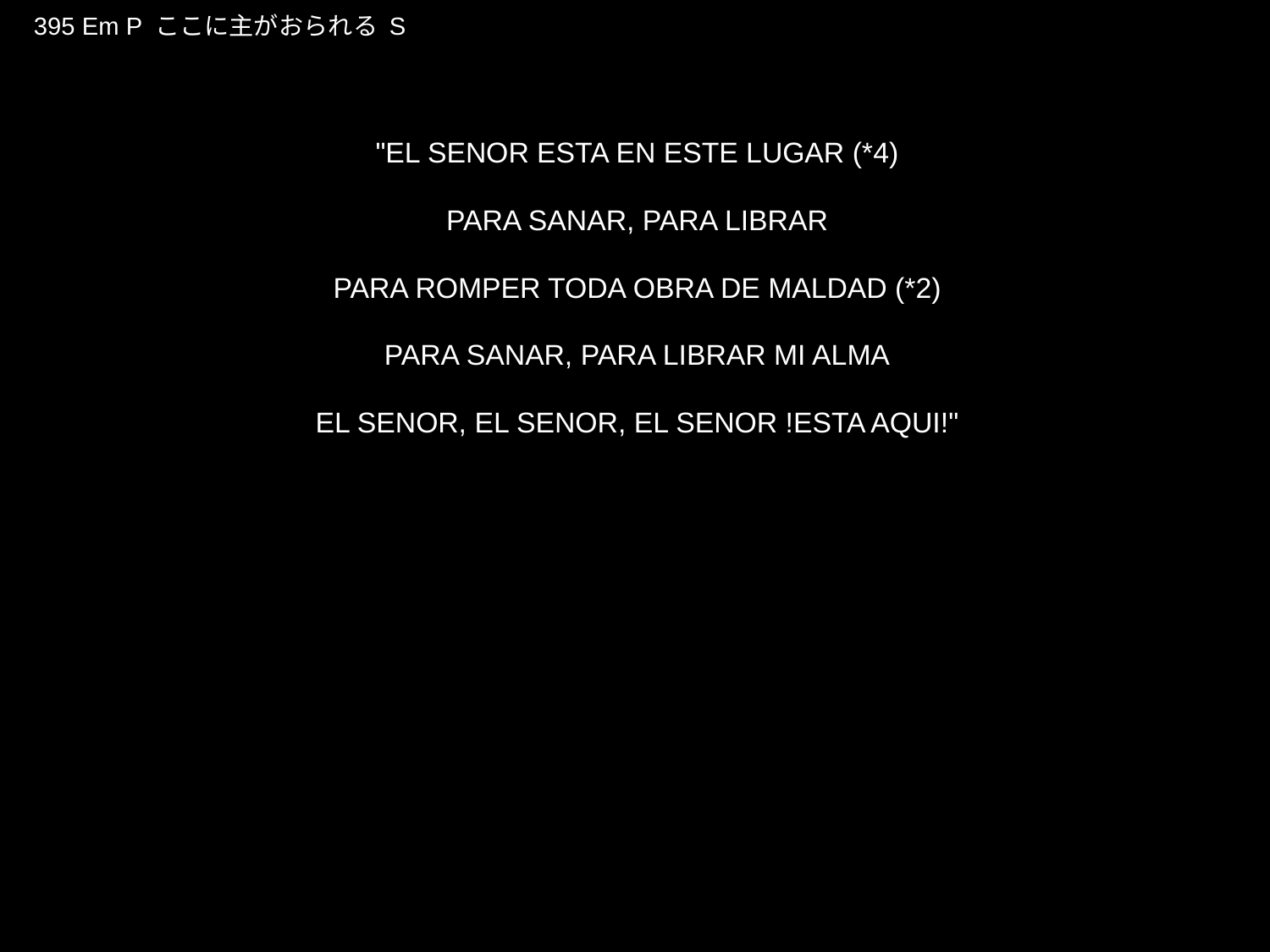

ここにしゅがおられる
★P
395 Em P ここに主がおられる S
★５
"EL SENOR ESTA EN ESTE LUGAR (*4)
PARA SANAR, PARA LIBRAR
PARA ROMPER TODA OBRA DE MALDAD (*2)
PARA SANAR, PARA LIBRAR MI ALMA
EL SENOR, EL SENOR, EL SENOR !ESTA AQUI!"